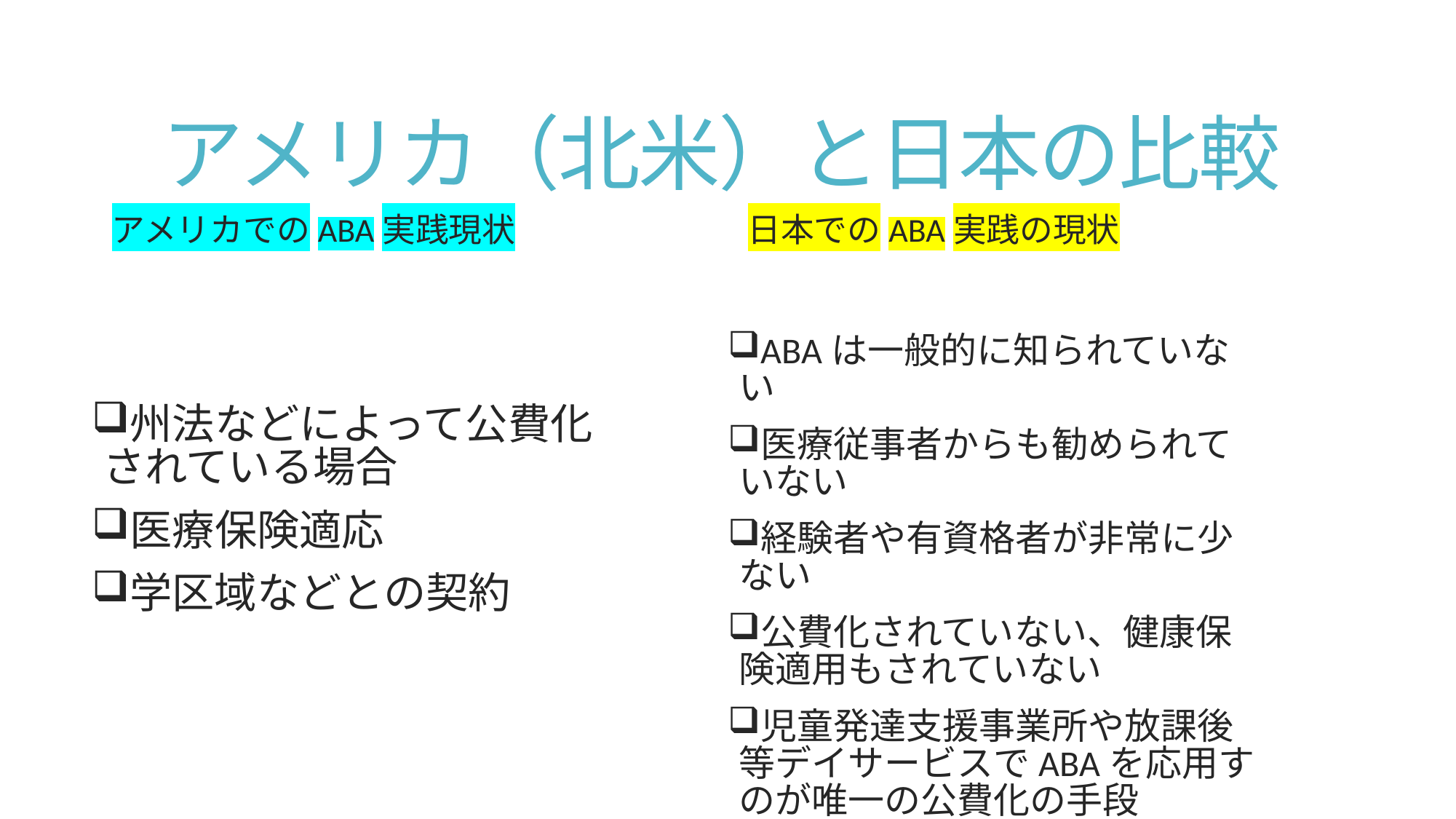

# アメリカ（北米）と日本の比較
アメリカでのABA実践現状
日本でのABA実践の現状
ABAは一般的に知られていない
医療従事者からも勧められていない
経験者や有資格者が非常に少ない
公費化されていない、健康保険適用もされていない
児童発達支援事業所や放課後等デイサービスでABAを応用すのが唯一の公費化の手段

州法などによって公費化されている場合
医療保険適応
学区域などとの契約